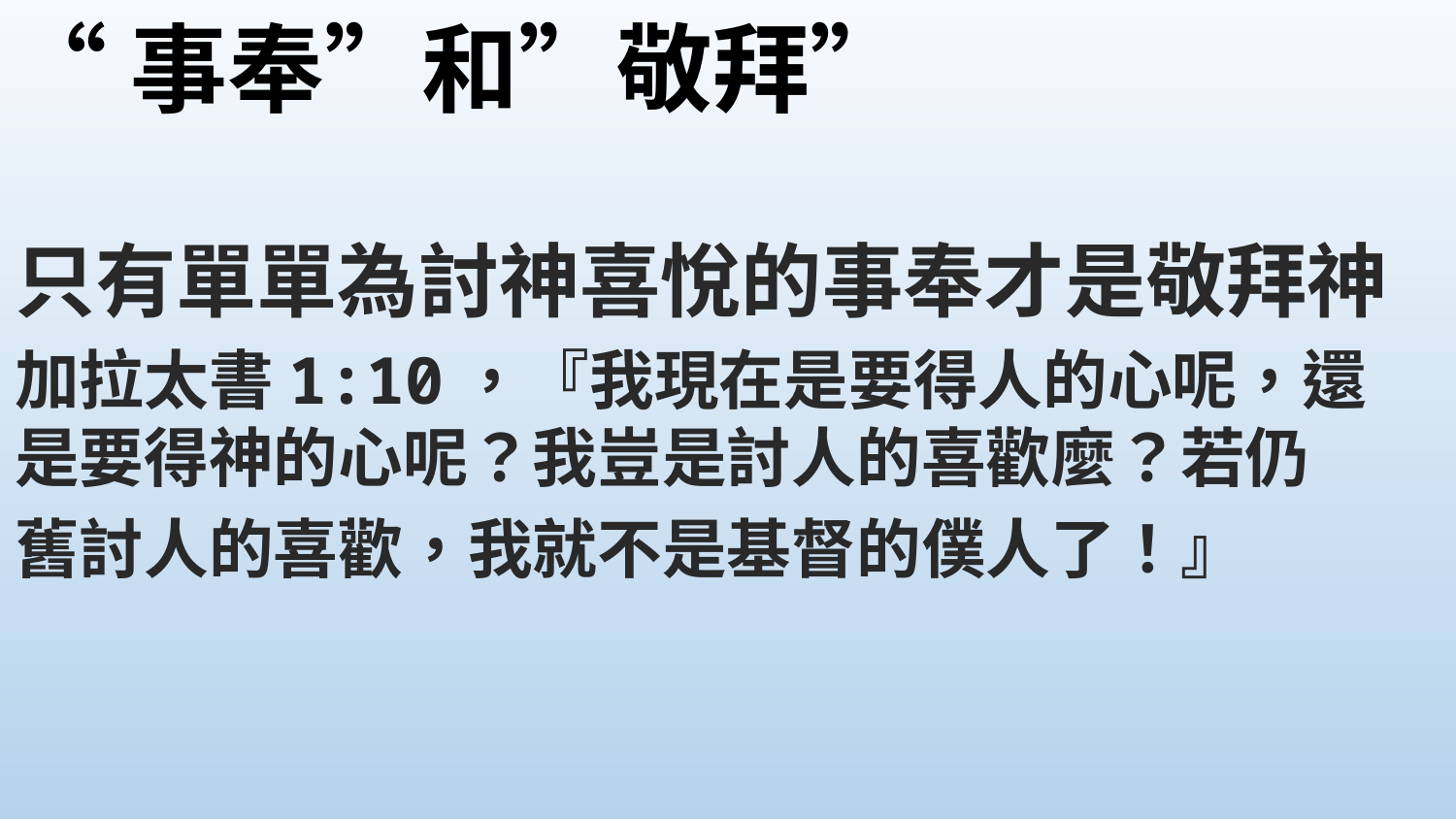

“事奉”和”敬拜”
#
只有單單為討神喜悅的事奉才是敬拜神
加拉太書1:10，『我現在是要得人的心呢，還是要得神的心呢？我豈是討人的喜歡麼？若仍
舊討人的喜歡，我就不是基督的僕人了！』